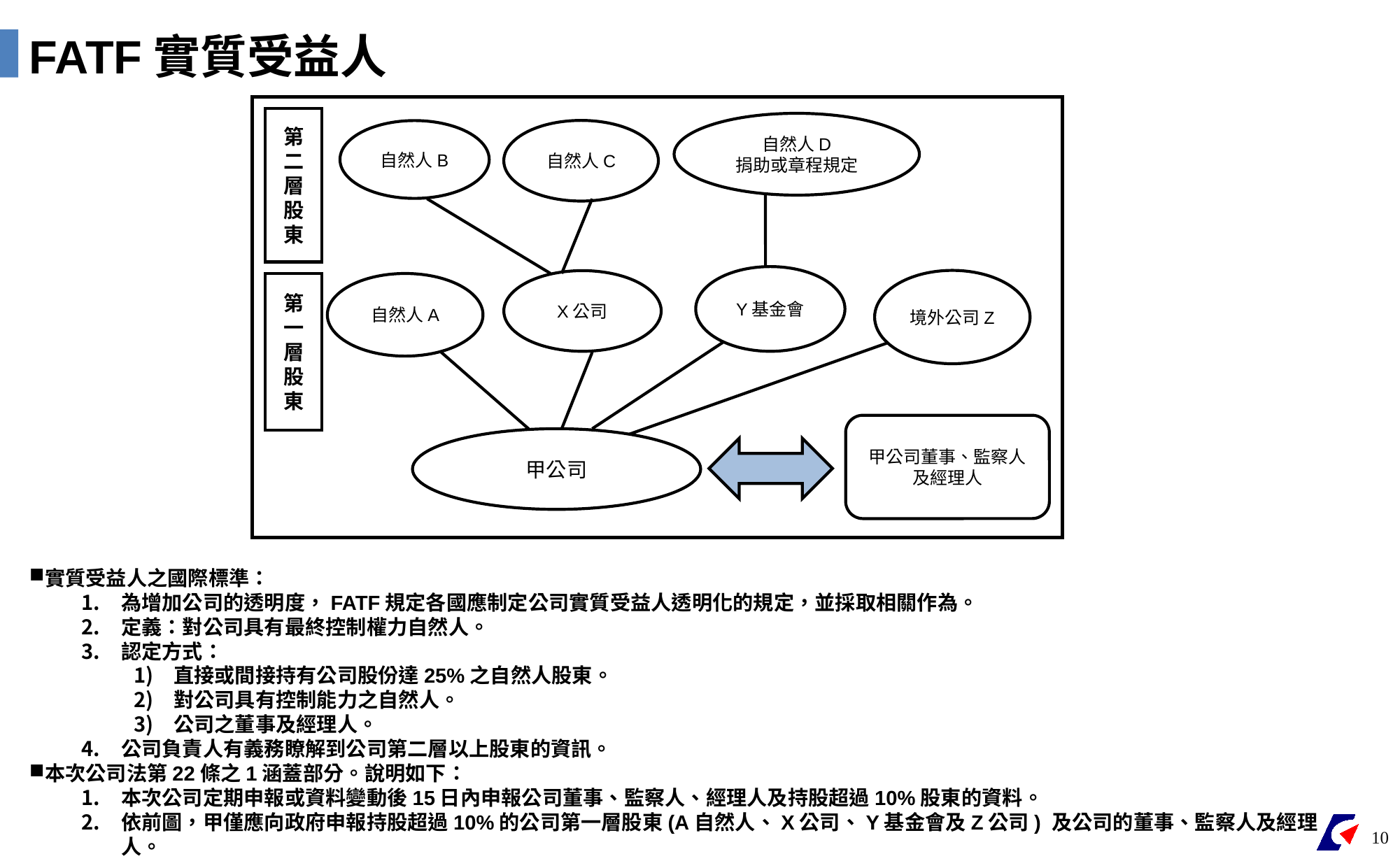

FATF實質受益人

第二層股
東
自然人D
捐助或章程規定
自然人C
自然人B

Y基金會
境外公司Z
X公司
第一層
股東
自然人A

甲公司董事、監察人及經理人
甲公司

實質受益人之國際標準：
為增加公司的透明度，FATF規定各國應制定公司實質受益人透明化的規定，並採取相關作為。
定義：對公司具有最終控制權力自然人。
認定方式：
直接或間接持有公司股份達25%之自然人股東。
對公司具有控制能力之自然人。
公司之董事及經理人。
公司負責人有義務瞭解到公司第二層以上股東的資訊。
本次公司法第22條之1涵蓋部分。說明如下：
本次公司定期申報或資料變動後15日內申報公司董事、監察人、經理人及持股超過10%股東的資料。
依前圖，甲僅應向政府申報持股超過10%的公司第一層股東(A自然人、X公司、Y基金會及Z公司) 及公司的董事、監察人及經理人。
10